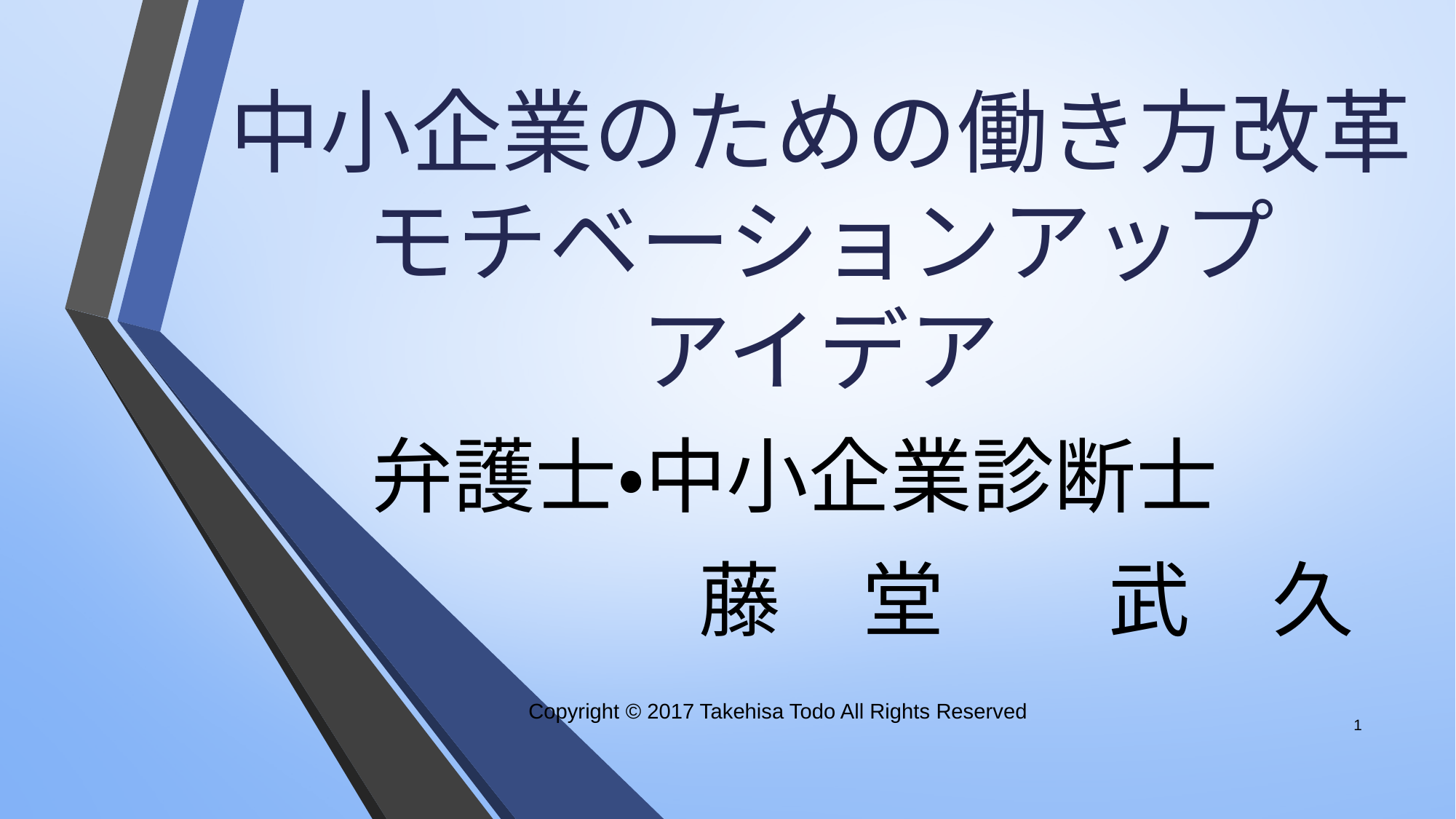

# 中小企業のための働き方改革モチベーションアップ アイデア
弁護士・中小企業診断士
　　　　藤　堂　　武　久
Copyright © 2017 Takehisa Todo All Rights Reserved
1